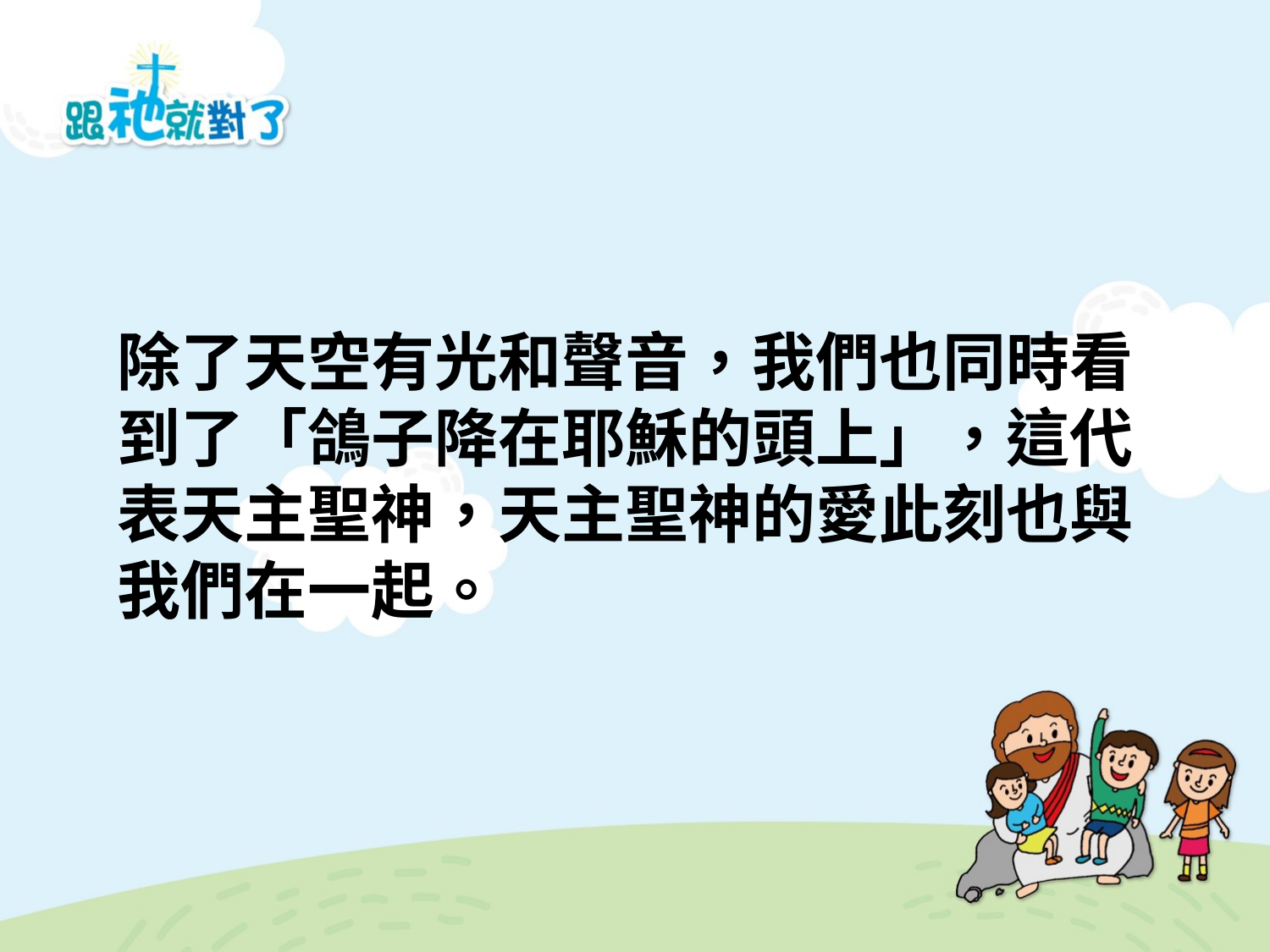

除了天空有光和聲音，我們也同時看到了「鴿子降在耶穌的頭上」，這代表天主聖神，天主聖神的愛此刻也與我們在一起。